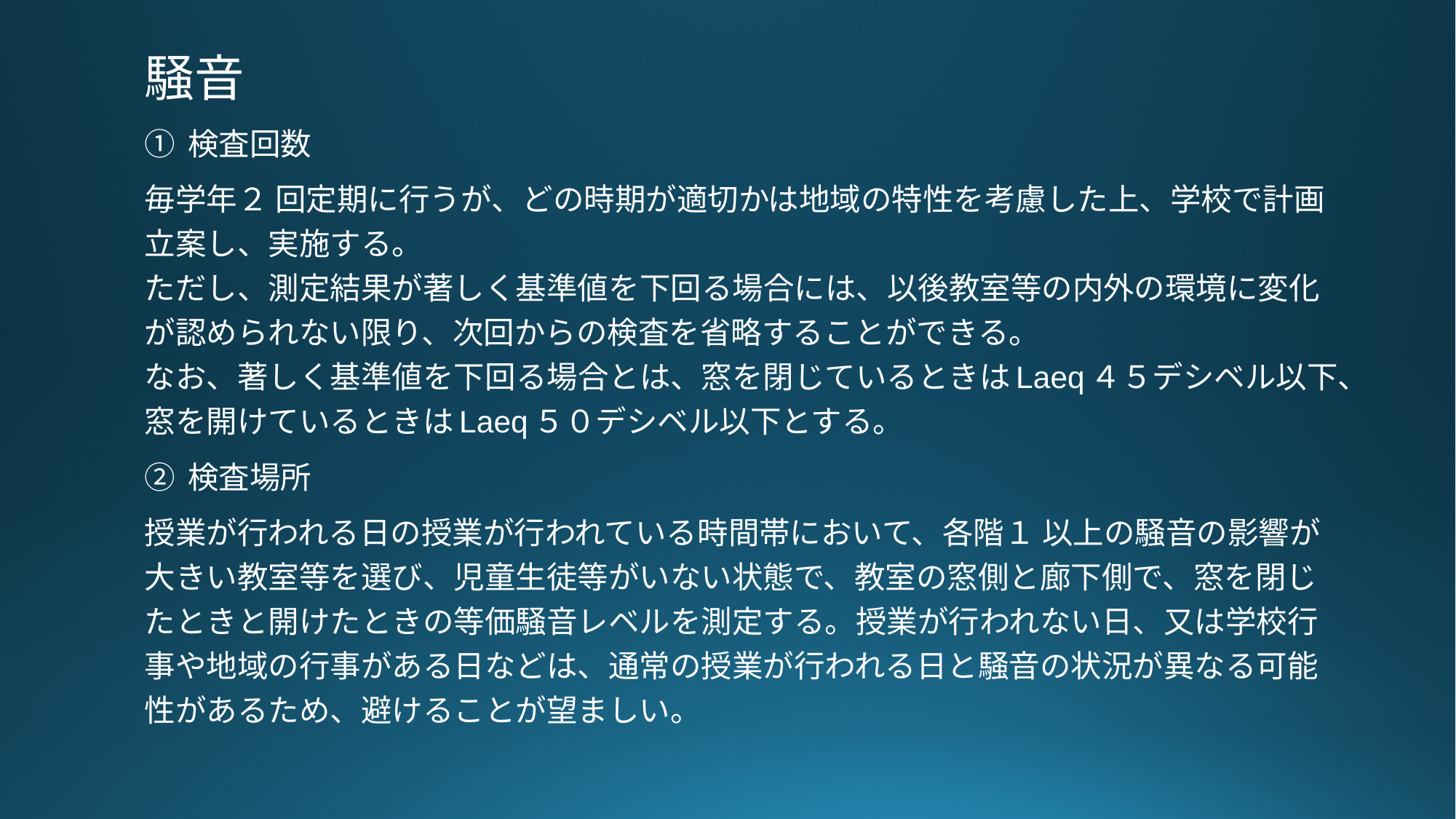

騒音
① 検査回数
毎学年２ 回定期に行うが、どの時期が適切かは地域の特性を考慮した上、学校で計画立案し、実施する。
ただし、測定結果が著しく基準値を下回る場合には、以後教室等の内外の環境に変化が認められない限り、次回からの検査を省略することができる。
なお、著しく基準値を下回る場合とは、窓を閉じているときはLaeq４５デシベル以下、窓を開けているときはLaeq５０デシベル以下とする。
② 検査場所
授業が行われる日の授業が行われている時間帯において、各階１ 以上の騒音の影響が大きい教室等を選び、児童生徒等がいない状態で、教室の窓側と廊下側で、窓を閉じたときと開けたときの等価騒音レベルを測定する。授業が行われない日、又は学校行事や地域の行事がある日などは、通常の授業が行われる日と騒音の状況が異なる可能性があるため、避けることが望ましい。